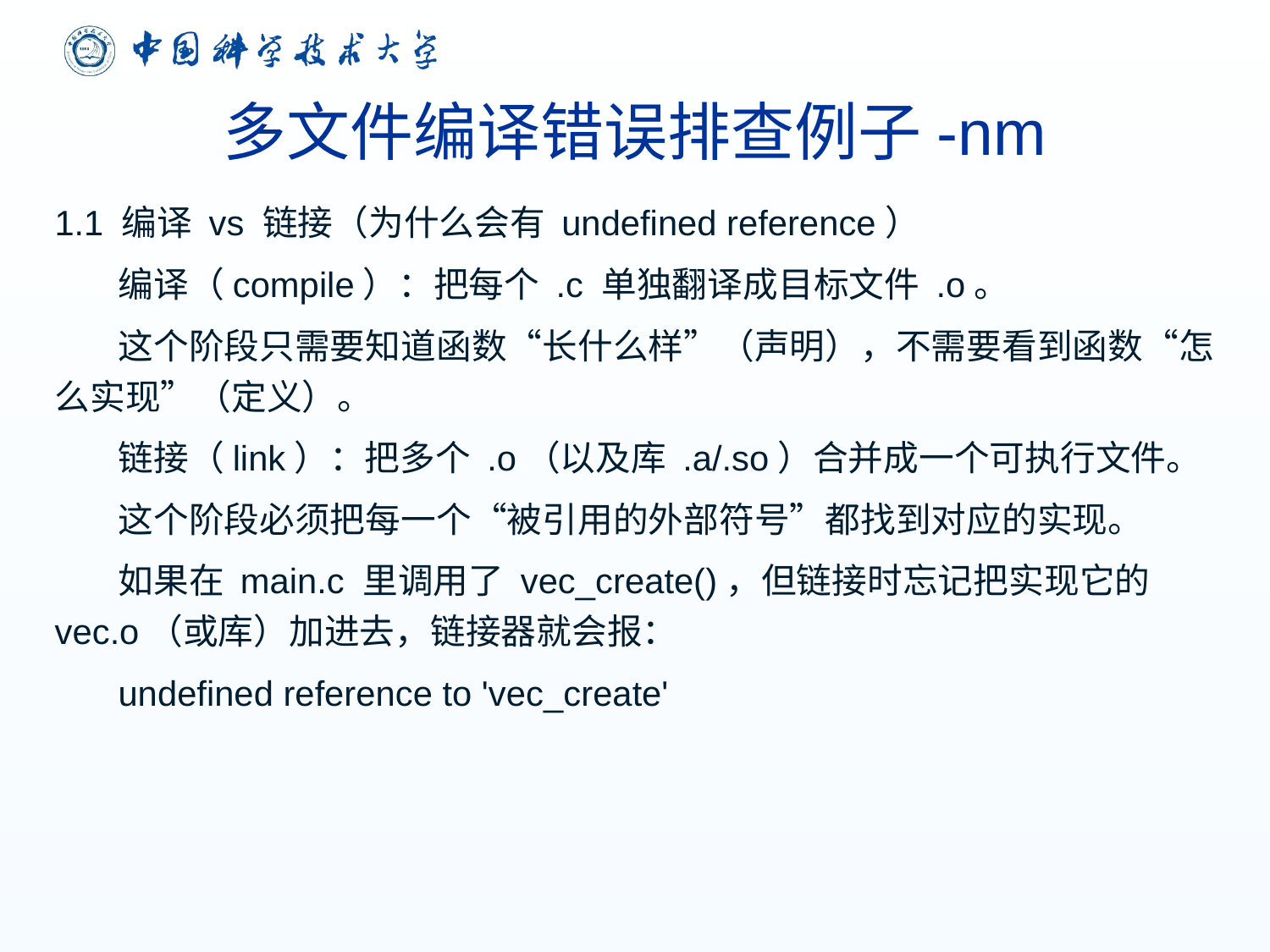

# 多文件编译错误排查例子-nm
1.1 编译 vs 链接（为什么会有 undefined reference）
编译（compile）：把每个 .c 单独翻译成目标文件 .o。
这个阶段只需要知道函数“长什么样”（声明），不需要看到函数“怎么实现”（定义）。
链接（link）：把多个 .o（以及库 .a/.so）合并成一个可执行文件。
这个阶段必须把每一个“被引用的外部符号”都找到对应的实现。
如果在 main.c 里调用了 vec_create()，但链接时忘记把实现它的 vec.o（或库）加进去，链接器就会报：
undefined reference to 'vec_create'